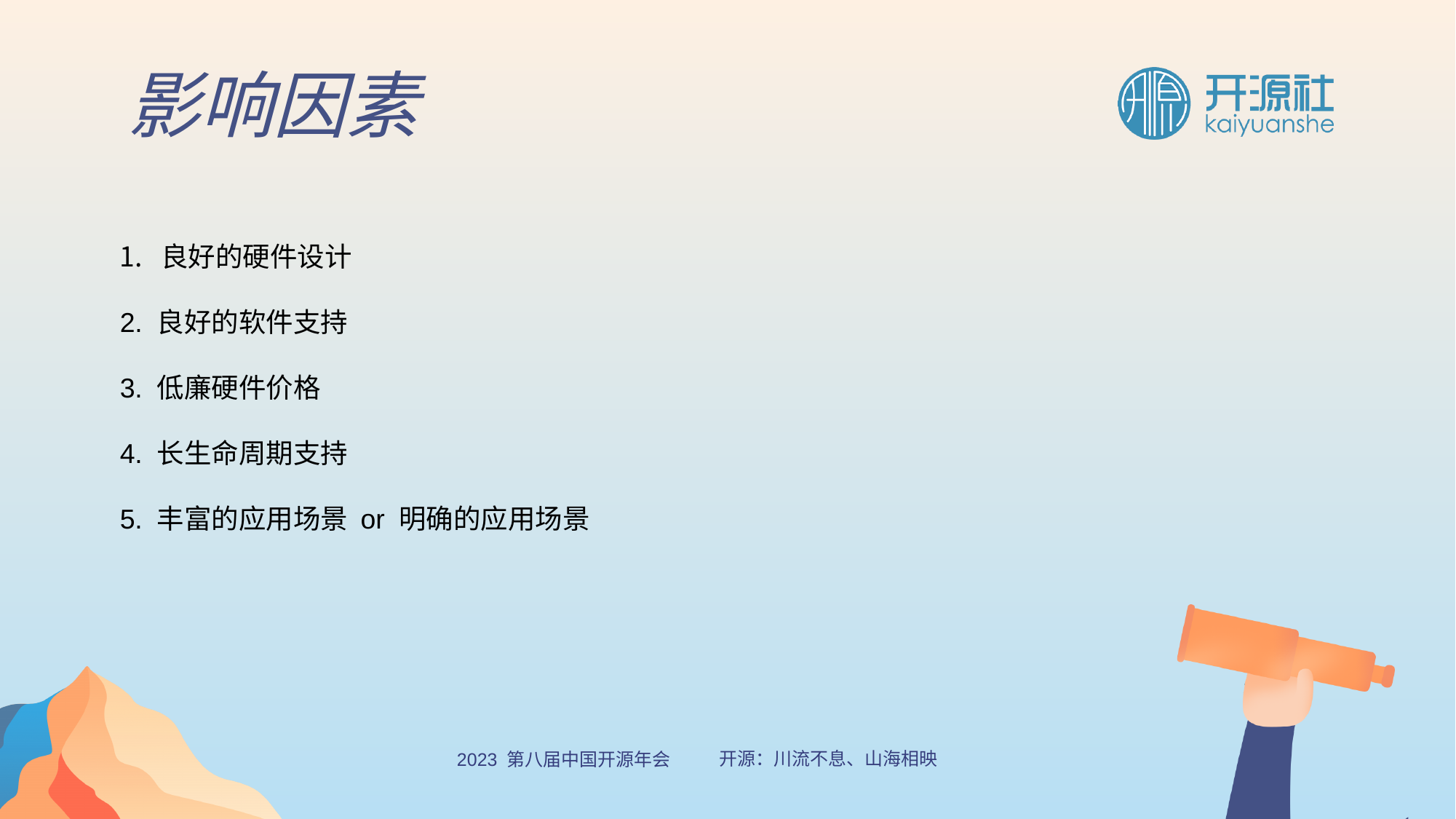

影响因素
良好的硬件设计

2. 良好的软件支持

3. 低廉硬件价格

4. 长生命周期支持

5. 丰富的应用场景 or 明确的应用场景